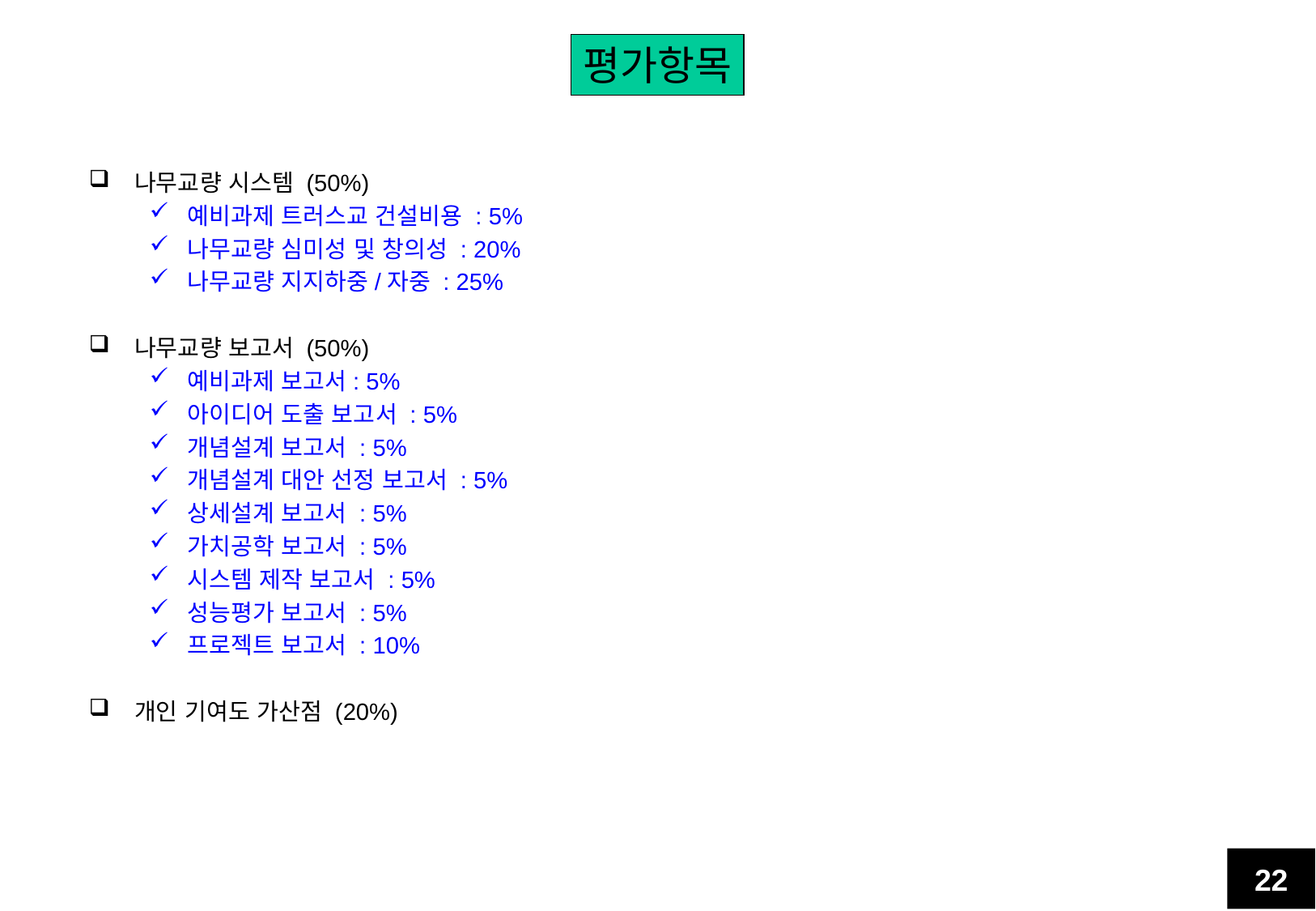

평가항목
나무교량 시스템 (50%)
예비과제 트러스교 건설비용 : 5%
나무교량 심미성 및 창의성 : 20%
나무교량 지지하중/자중 : 25%

나무교량 보고서 (50%)
예비과제 보고서: 5%
아이디어 도출 보고서 : 5%
개념설계 보고서 : 5%
개념설계 대안 선정 보고서 : 5%
상세설계 보고서 : 5%
가치공학 보고서 : 5%
시스템 제작 보고서 : 5%
성능평가 보고서 : 5%
프로젝트 보고서 : 10%

개인 기여도 가산점 (20%)

22